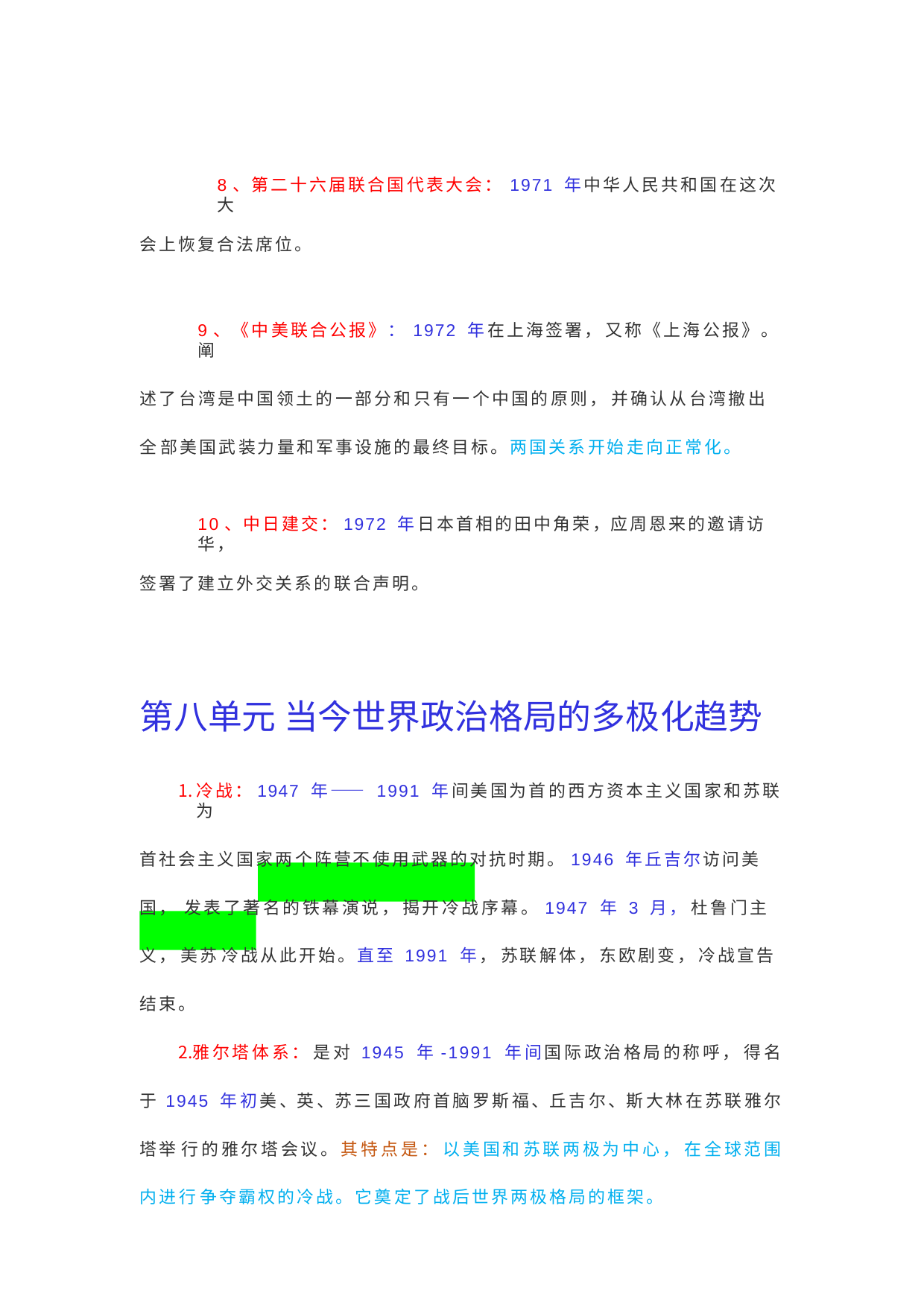

8、第二十六届联合国代表大会： 1971 年中华人民共和国在这次大

会上恢复合法席位。
9、《中美联合公报》： 1972 年在上海签署， 又称《上海公报》。阐
述了台湾是中国领土的一部分和只有一个中国的原则， 并确认从台湾撤出全 部美国武装力量和军事设施的最终目标。两国关系开始走向正常化。
10、中日建交：1972 年日本首相的田中角荣，应周恩来的邀请访华，

签署了建立外交关系的联合声明。
第八单元 当今世界政治格局的多极化趋势
冷战：1947 年—— 1991 年间美国为首的西方资本主义国家和苏联为
首社会主义国家两个阵营不使用武器的对抗时期。1946 年丘吉尔访问美国，  发表了著名的铁幕演说， 揭开冷战序幕。1947 年 3 月， 杜鲁门主义， 美苏 冷战从此开始。直至 1991 年， 苏联解体， 东欧剧变， 冷战宣告结束。
雅尔塔体系： 是对 1945 年-1991 年间国际政治格局的称呼， 得名于 1945 年初美、英、苏三国政府首脑罗斯福、丘吉尔、斯大林在苏联雅尔塔举 行的雅尔塔会议。其特点是： 以美国和苏联两极为中心， 在全球范围内进行 争夺霸权的冷战。它奠定了战后世界两极格局的框架。